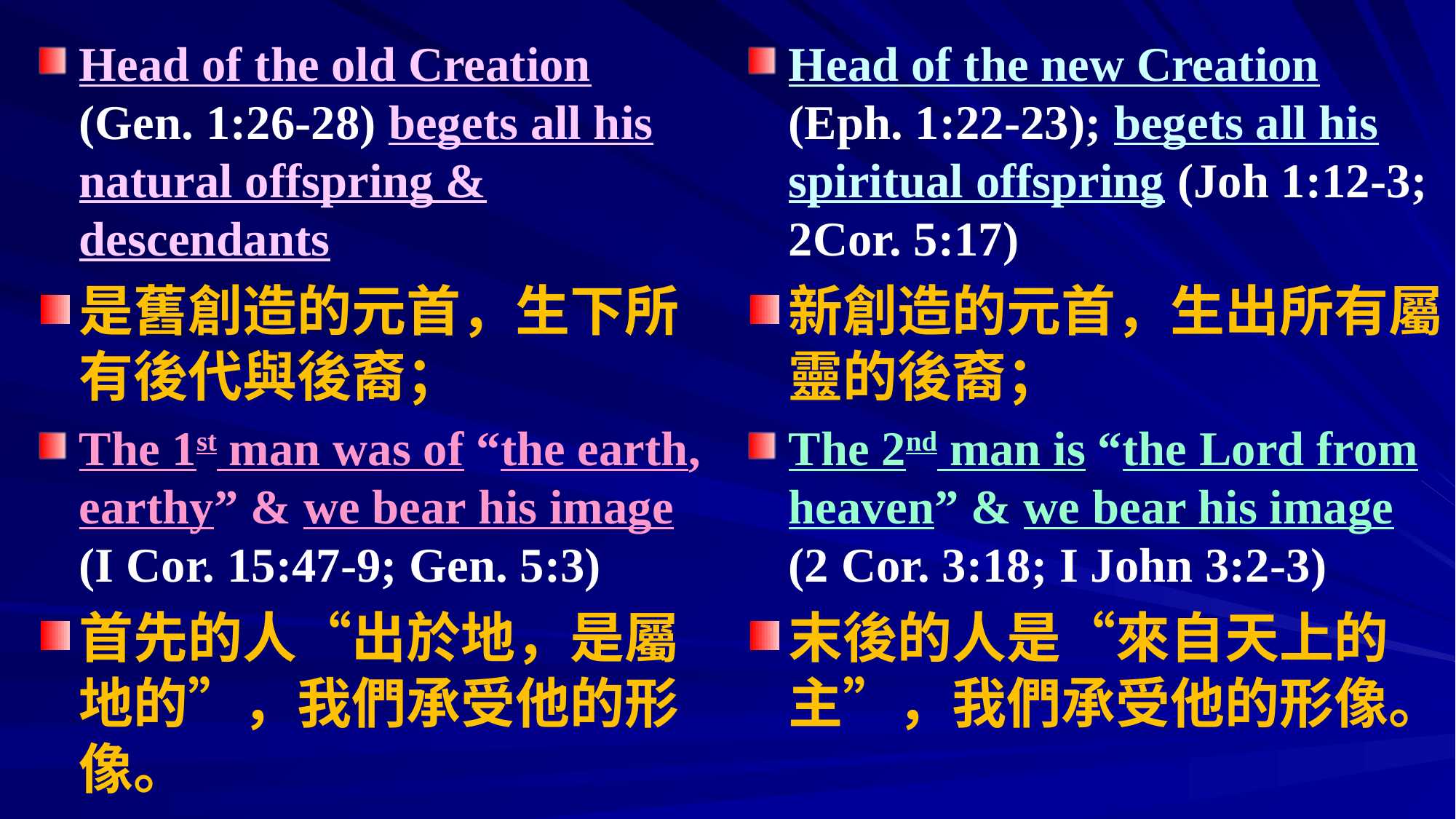

Head of the old Creation (Gen. 1:26-28) begets all his natural offspring & descendants
是舊創造的元首，生下所有後代與後裔；
The 1st man was of “the earth, earthy” & we bear his image  (I Cor. 15:47-9; Gen. 5:3)
首先的人“出於地，是屬地的”，我們承受他的形像。
Head of the new Creation (Eph. 1:22-23); begets all his spiritual offspring (Joh 1:12-3; 2Cor. 5:17)
新創造的元首，生出所有屬靈的後裔；
The 2nd man is “the Lord from heaven” & we bear his image  (2 Cor. 3:18; I John 3:2-3)
末後的人是“來自天上的主”，我們承受他的形像。